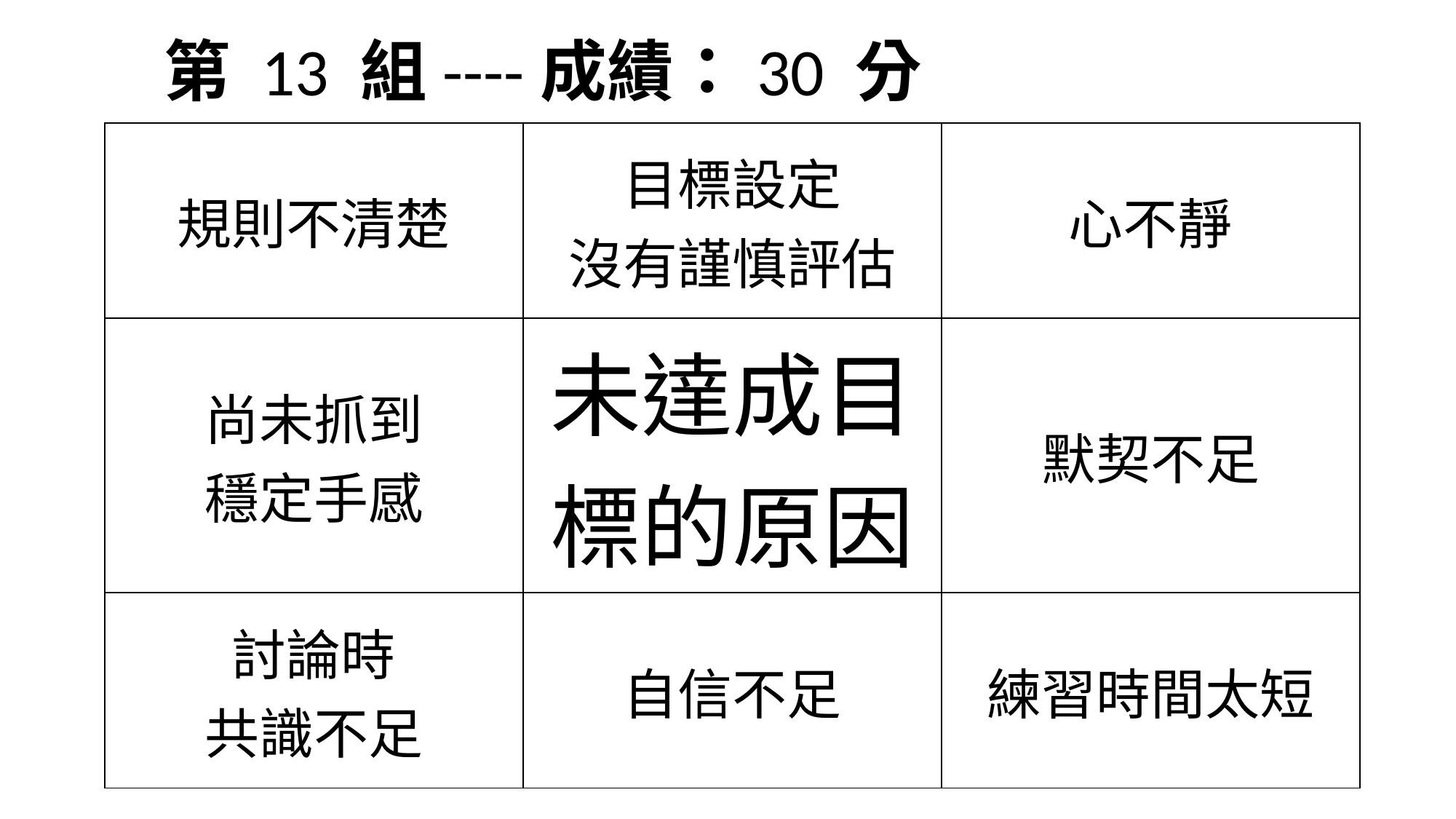

# 第 13 組----成績：30 分
| 規則不清楚 | 目標設定 沒有謹慎評估 | 心不靜 |
| --- | --- | --- |
| 尚未抓到 穩定手感 | 未達成目標的原因 | 默契不足 |
| 討論時 共識不足 | 自信不足 | 練習時間太短 |